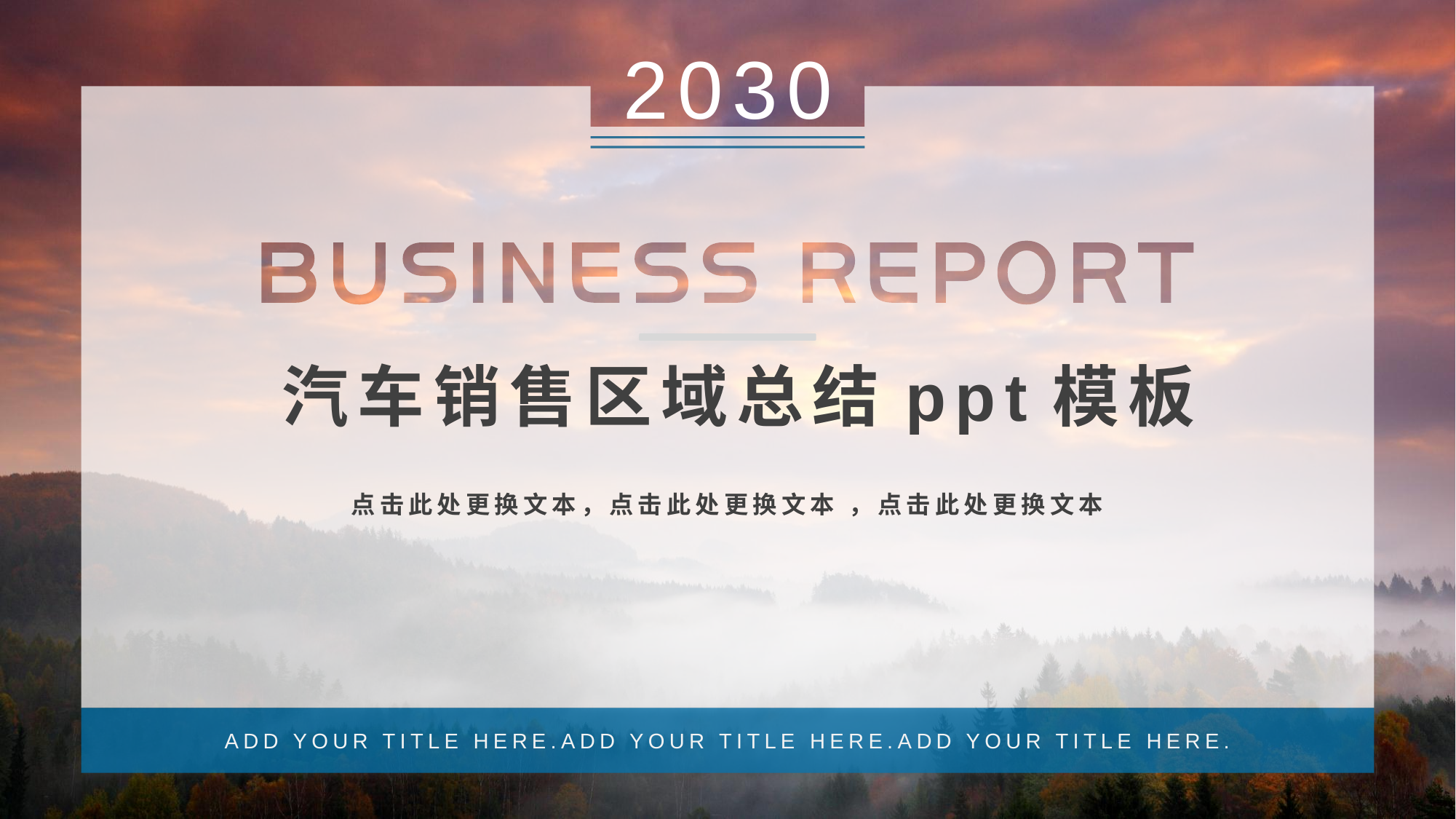

2030

ADD YOUR TITLE HERE.ADD YOUR TITLE HERE.ADD YOUR TITLE HERE.

汽车销售区域总结ppt模板
点击此处更换文本，点击此处更换文本 ，点击此处更换文本